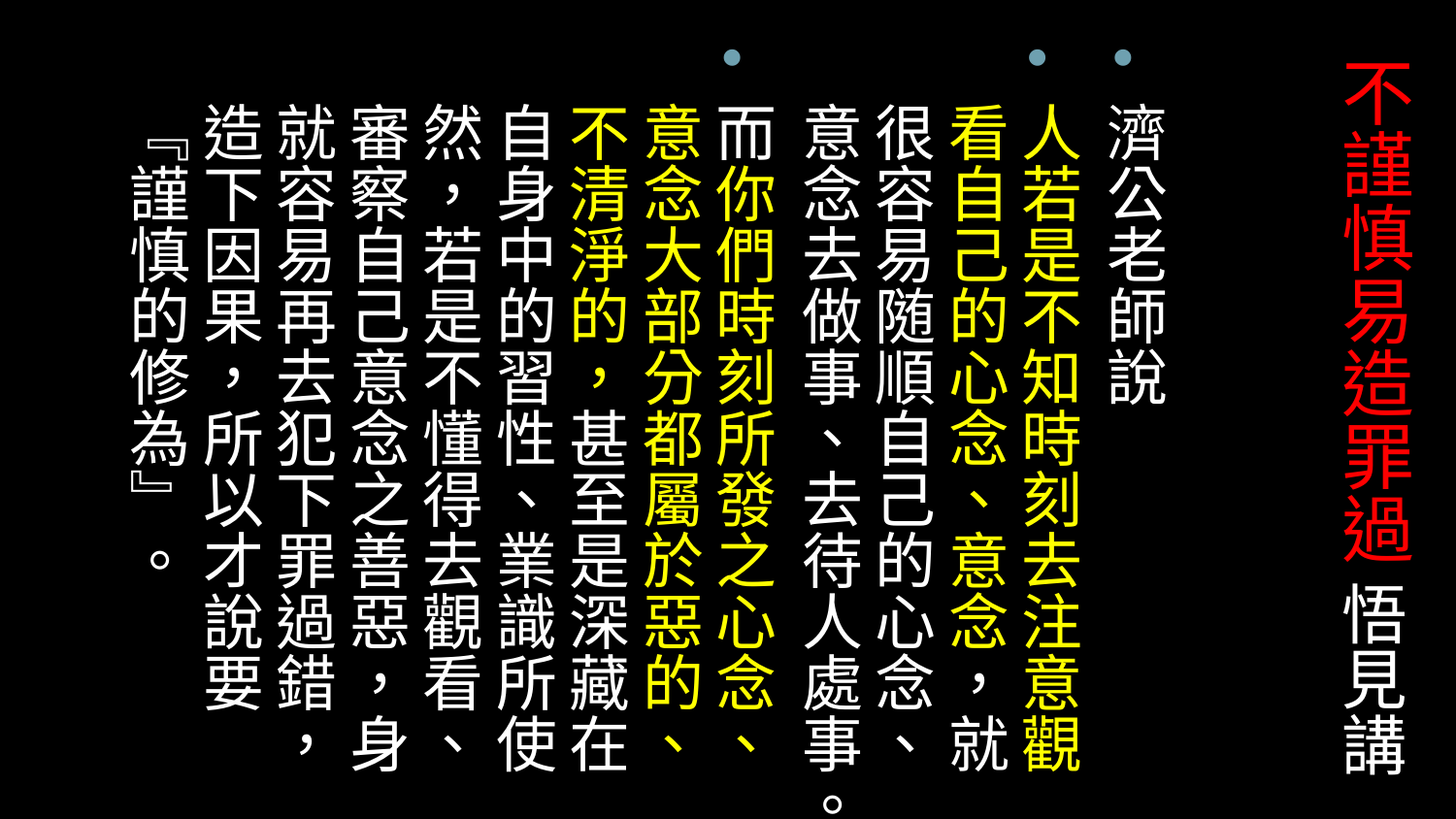

濟公老師說
人若是不知時刻去注意觀看自己的心念、意念，就很容易随順自己的心念、意念去做事、去待人處事。
而你們時刻所發之心念、意念大部分都屬於惡的、不清淨的，甚至是深藏在自身中的習性、業識所使然，若是不懂得去觀看、審察自己意念之善惡，身就容易再去犯下罪過錯，造下因果，所以才說要 『𧫴慎的修為』。

# 不謹慎易造罪過 悟見講